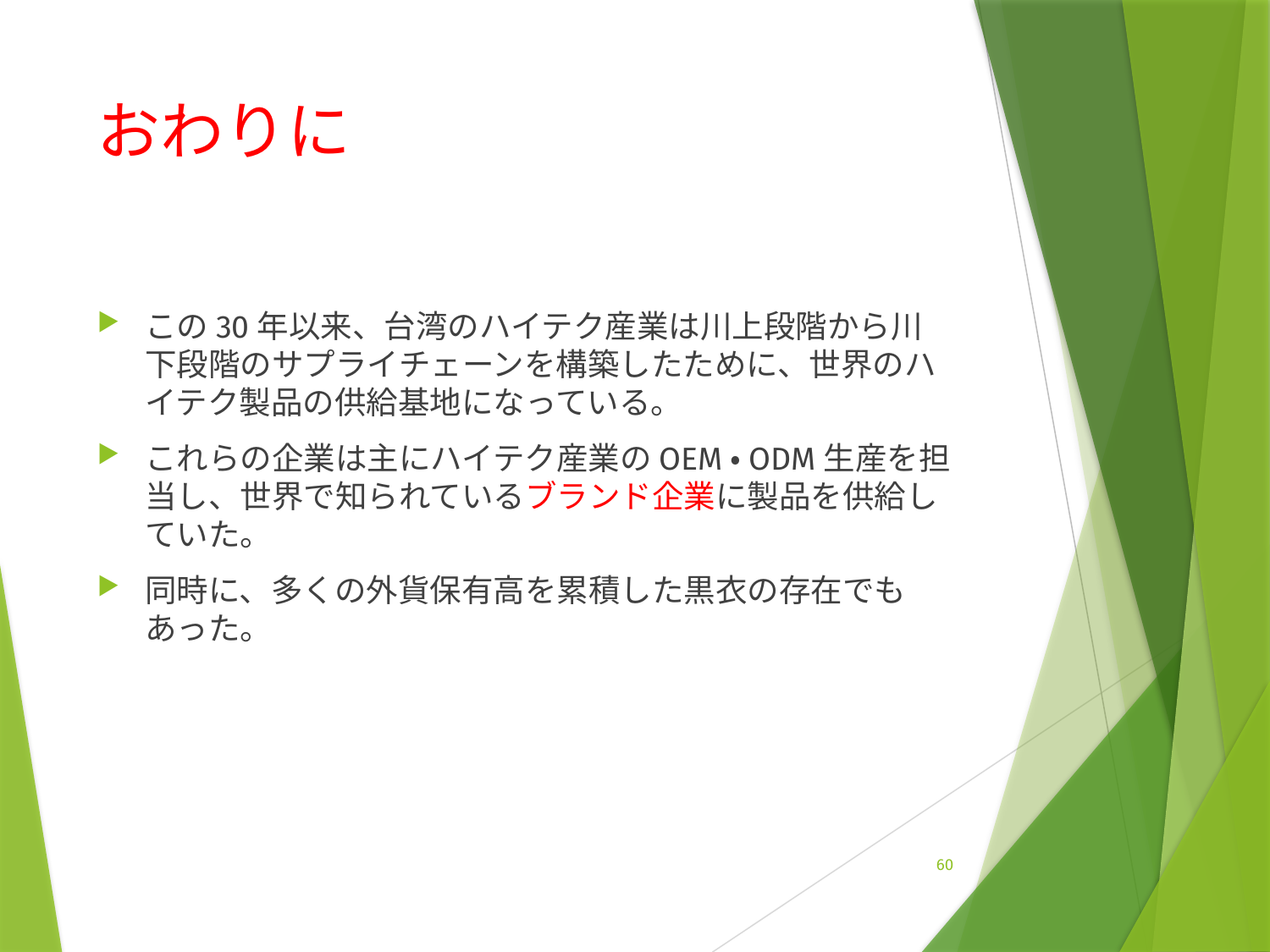

# おわりに
この30年以来、台湾のハイテク産業は川上段階から川下段階のサプライチェーンを構築したために、世界のハイテク製品の供給基地になっている。
これらの企業は主にハイテク産業のOEM・ODM生産を担当し、世界で知られているブランド企業に製品を供給していた。
同時に、多くの外貨保有高を累積した黒衣の存在でもあった。

60